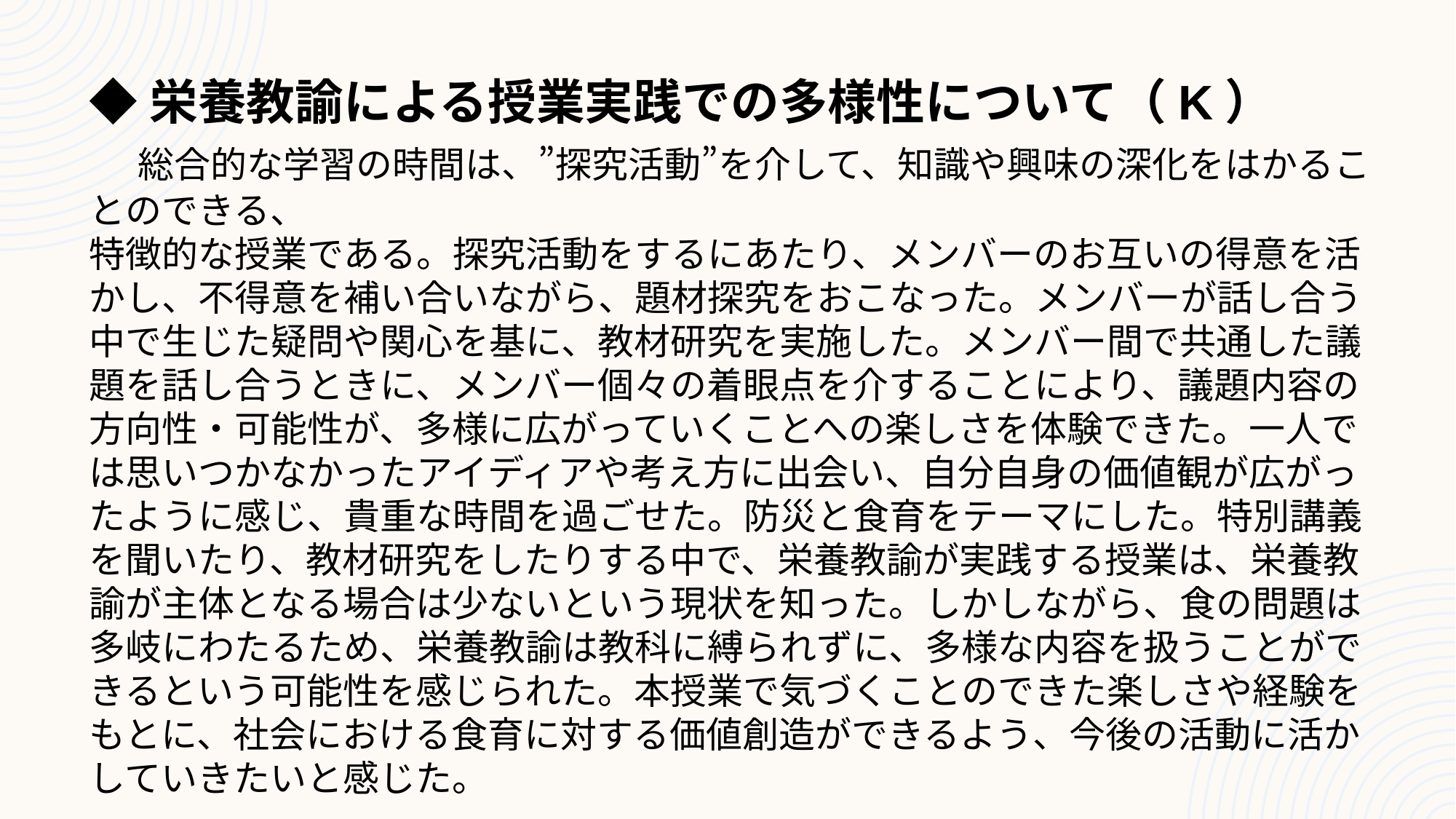

◆栄養教諭による授業実践での多様性について（K）
　総合的な学習の時間は、”探究活動”を介して、知識や興味の深化をはかることのできる、
特徴的な授業である。探究活動をするにあたり、メンバーのお互いの得意を活かし、不得意を補い合いながら、題材探究をおこなった。メンバーが話し合う中で生じた疑問や関心を基に、教材研究を実施した。メンバー間で共通した議題を話し合うときに、メンバー個々の着眼点を介することにより、議題内容の方向性・可能性が、多様に広がっていくことへの楽しさを体験できた。一人では思いつかなかったアイディアや考え方に出会い、自分自身の価値観が広がったように感じ、貴重な時間を過ごせた。防災と食育をテーマにした。特別講義を聞いたり、教材研究をしたりする中で、栄養教諭が実践する授業は、栄養教諭が主体となる場合は少ないという現状を知った。しかしながら、食の問題は多岐にわたるため、栄養教諭は教科に縛られずに、多様な内容を扱うことができるという可能性を感じられた。本授業で気づくことのできた楽しさや経験をもとに、社会における食育に対する価値創造ができるよう、今後の活動に活かしていきたいと感じた。